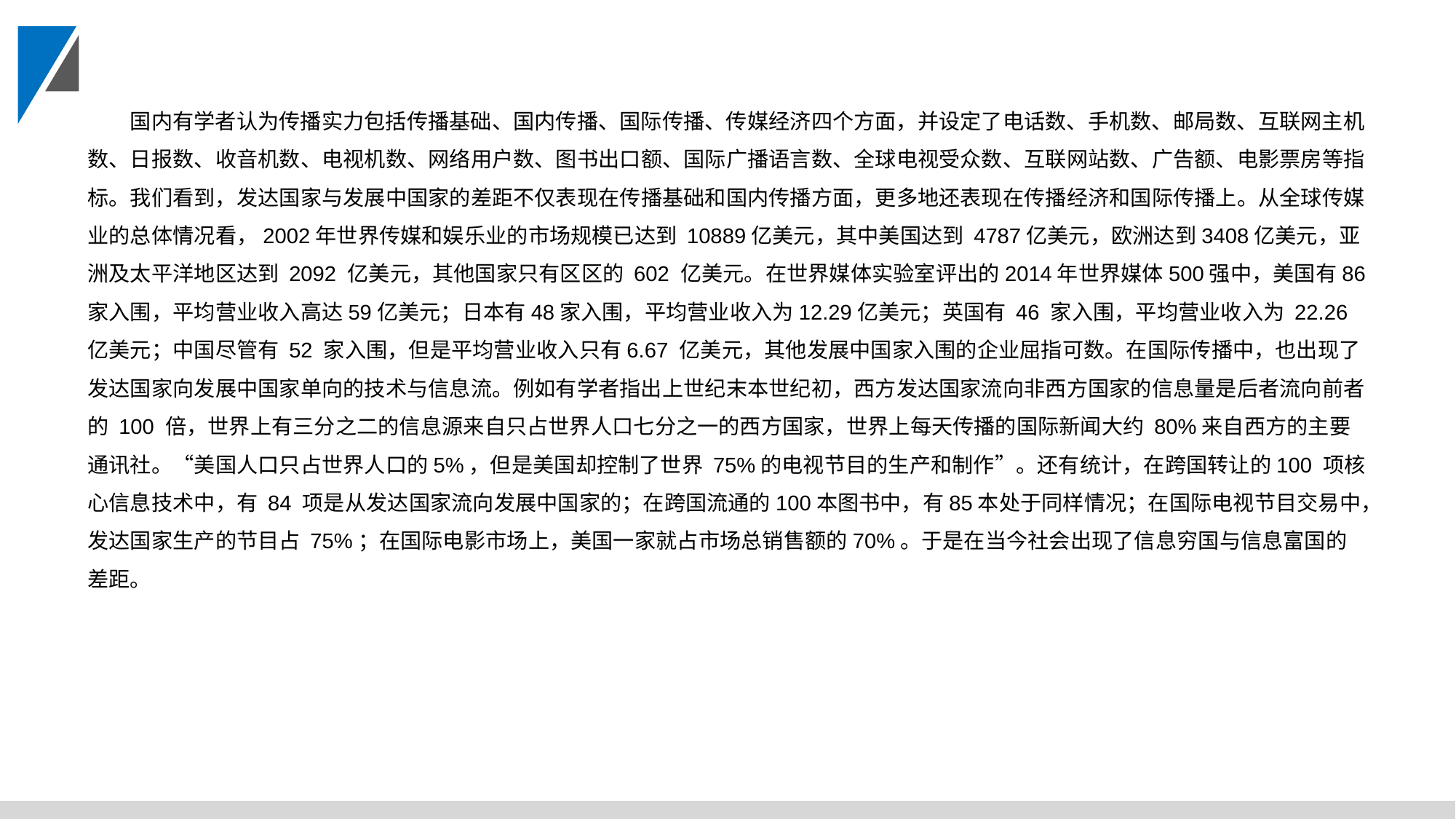

国内有学者认为传播实力包括传播基础、国内传播、国际传播、传媒经济四个方面，并设定了电话数、手机数、邮局数、互联网主机数、日报数、收音机数、电视机数、网络用户数、图书出口额、国际广播语言数、全球电视受众数、互联网站数、广告额、电影票房等指标。我们看到，发达国家与发展中国家的差距不仅表现在传播基础和国内传播方面，更多地还表现在传播经济和国际传播上。从全球传媒业的总体情况看，2002年世界传媒和娱乐业的市场规模已达到 10889亿美元，其中美国达到 4787亿美元，欧洲达到3408亿美元，亚洲及太平洋地区达到 2092 亿美元，其他国家只有区区的 602 亿美元。在世界媒体实验室评出的2014年世界媒体500强中，美国有86家入围，平均营业收入高达59亿美元；日本有48家入围，平均营业收入为12.29亿美元；英国有 46 家入围，平均营业收入为 22.26亿美元；中国尽管有 52 家入围，但是平均营业收入只有6.67 亿美元，其他发展中国家入围的企业屈指可数。在国际传播中，也出现了发达国家向发展中国家单向的技术与信息流。例如有学者指出上世纪末本世纪初，西方发达国家流向非西方国家的信息量是后者流向前者的 100 倍，世界上有三分之二的信息源来自只占世界人口七分之一的西方国家，世界上每天传播的国际新闻大约 80%来自西方的主要通讯社。“美国人口只占世界人口的5%，但是美国却控制了世界 75%的电视节目的生产和制作”。还有统计，在跨国转让的100 项核心信息技术中，有 84 项是从发达国家流向发展中国家的；在跨国流通的100本图书中，有85本处于同样情况；在国际电视节目交易中，发达国家生产的节目占 75%；在国际电影市场上，美国一家就占市场总销售额的70%。于是在当今社会出现了信息穷国与信息富国的差距。